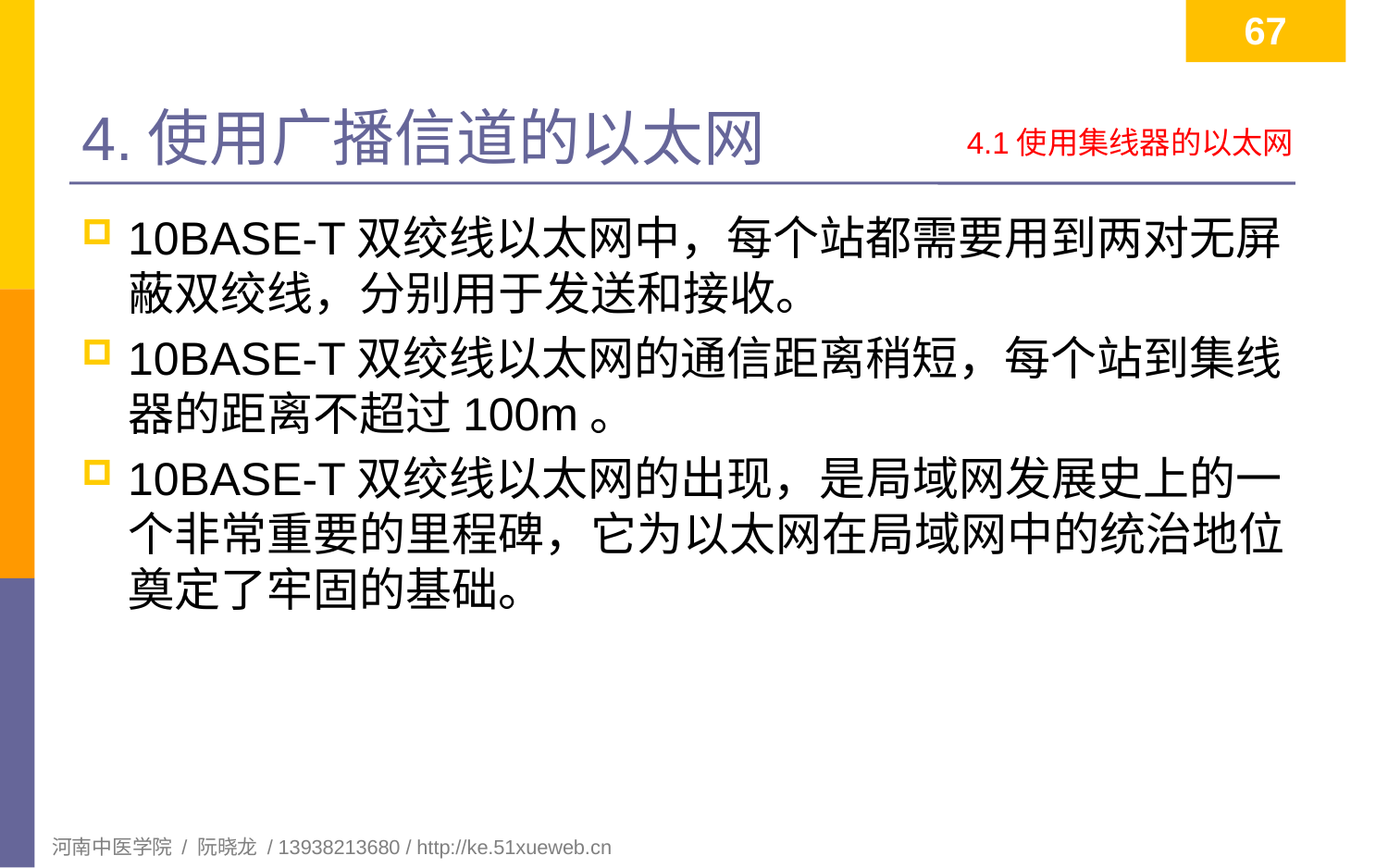

67
# 4.使用广播信道的以太网
4.1使用集线器的以太网
10BASE-T双绞线以太网中，每个站都需要用到两对无屏蔽双绞线，分别用于发送和接收。
10BASE-T双绞线以太网的通信距离稍短，每个站到集线器的距离不超过100m。
10BASE-T双绞线以太网的出现，是局域网发展史上的一个非常重要的里程碑，它为以太网在局域网中的统治地位奠定了牢固的基础。